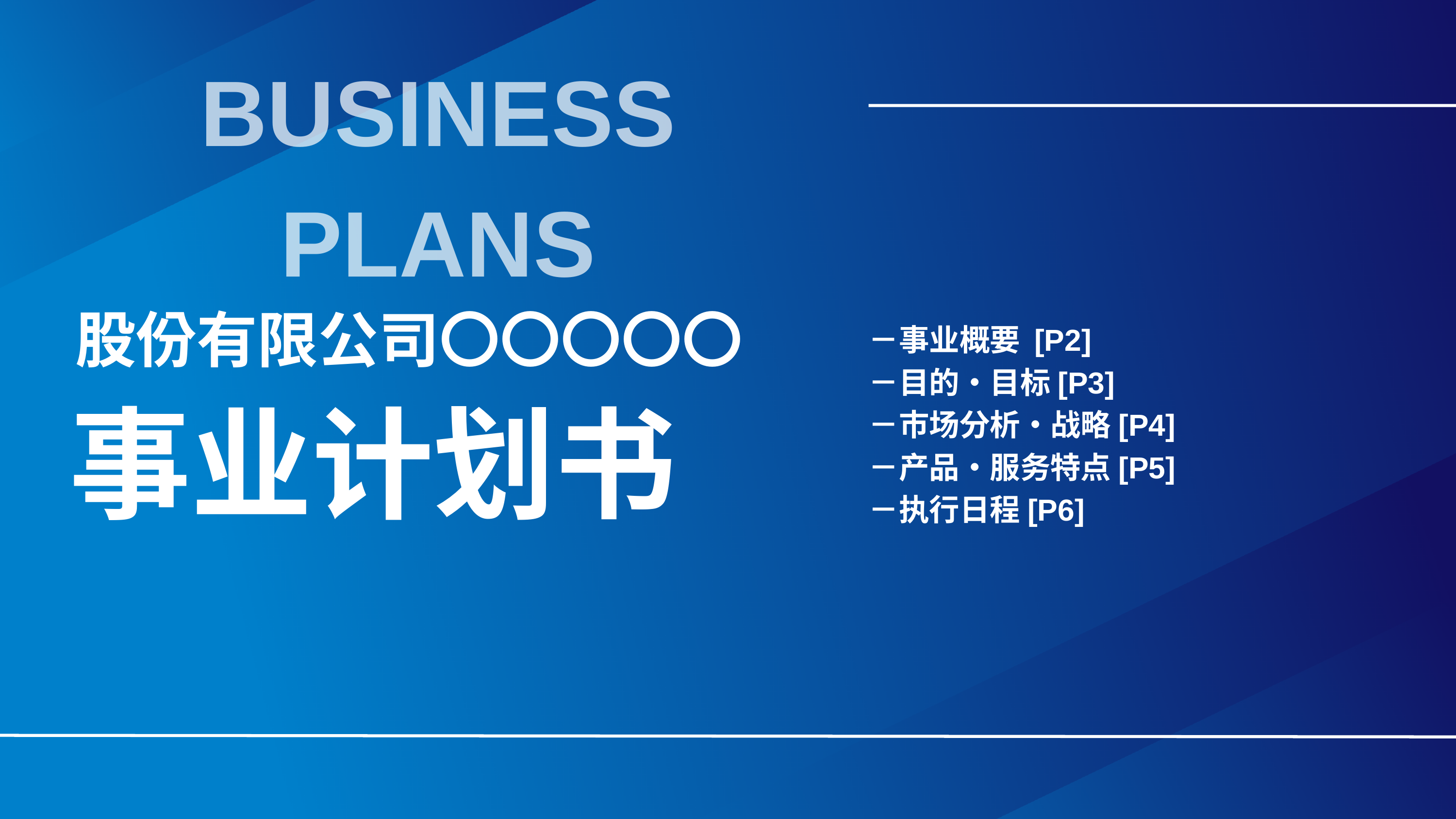

BUSINESS PLANS

股份有限公司〇〇〇〇〇
－事业概要 [P2]
－目的・目标[P3]
－市场分析・战略[P4]
－产品・服务特点[P5]
－执行日程[P6]
事业计划书